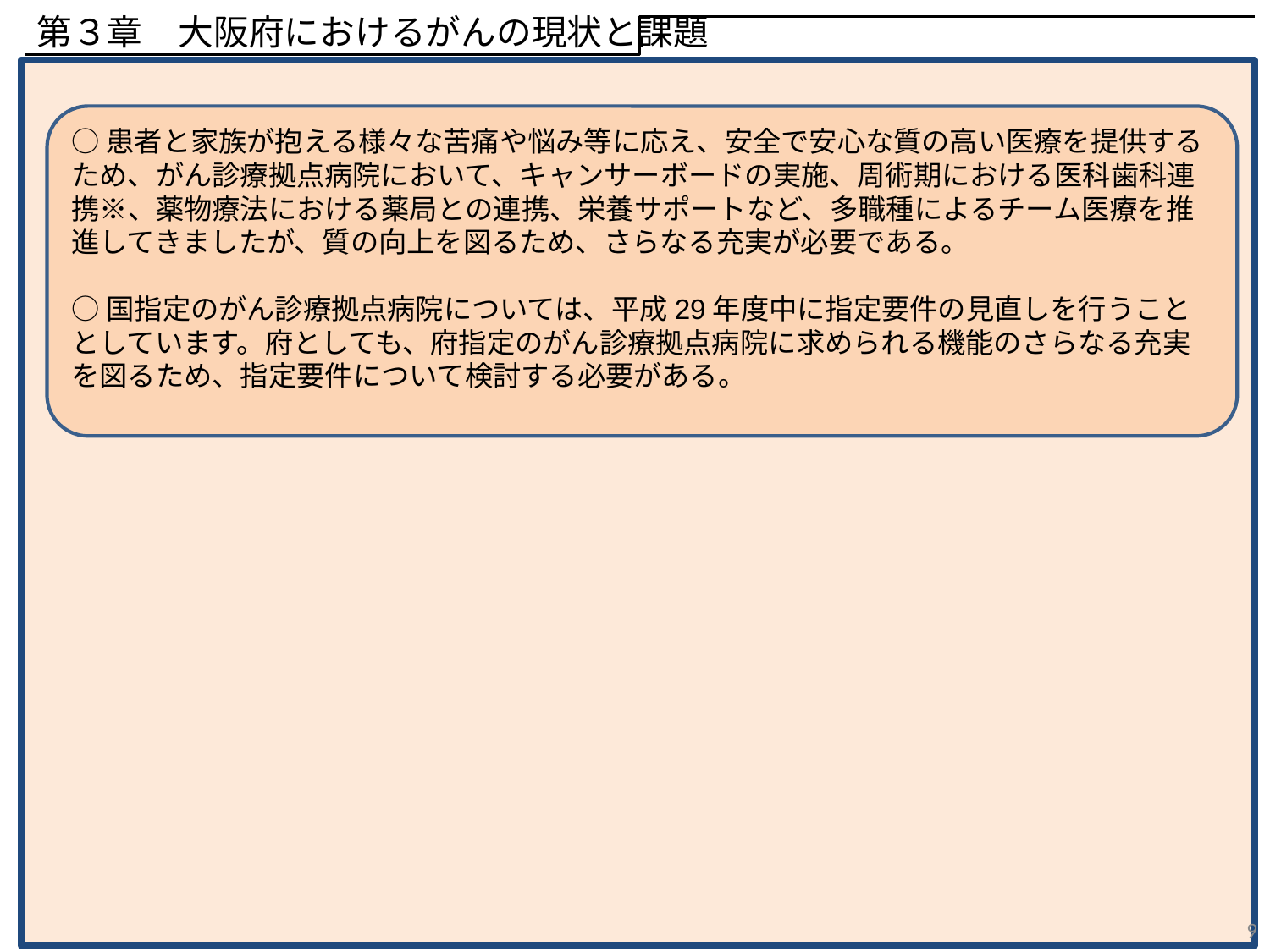

第３章　大阪府におけるがんの現状と課題

○患者と家族が抱える様々な苦痛や悩み等に応え、安全で安心な質の高い医療を提供するため、がん診療拠点病院において、キャンサーボードの実施、周術期における医科歯科連携※、薬物療法における薬局との連携、栄養サポートなど、多職種によるチーム医療を推進してきましたが、質の向上を図るため、さらなる充実が必要である。

○国指定のがん診療拠点病院については、平成29年度中に指定要件の見直しを行うこととしています。府としても、府指定のがん診療拠点病院に求められる機能のさらなる充実を図るため、指定要件について検討する必要がある。

9